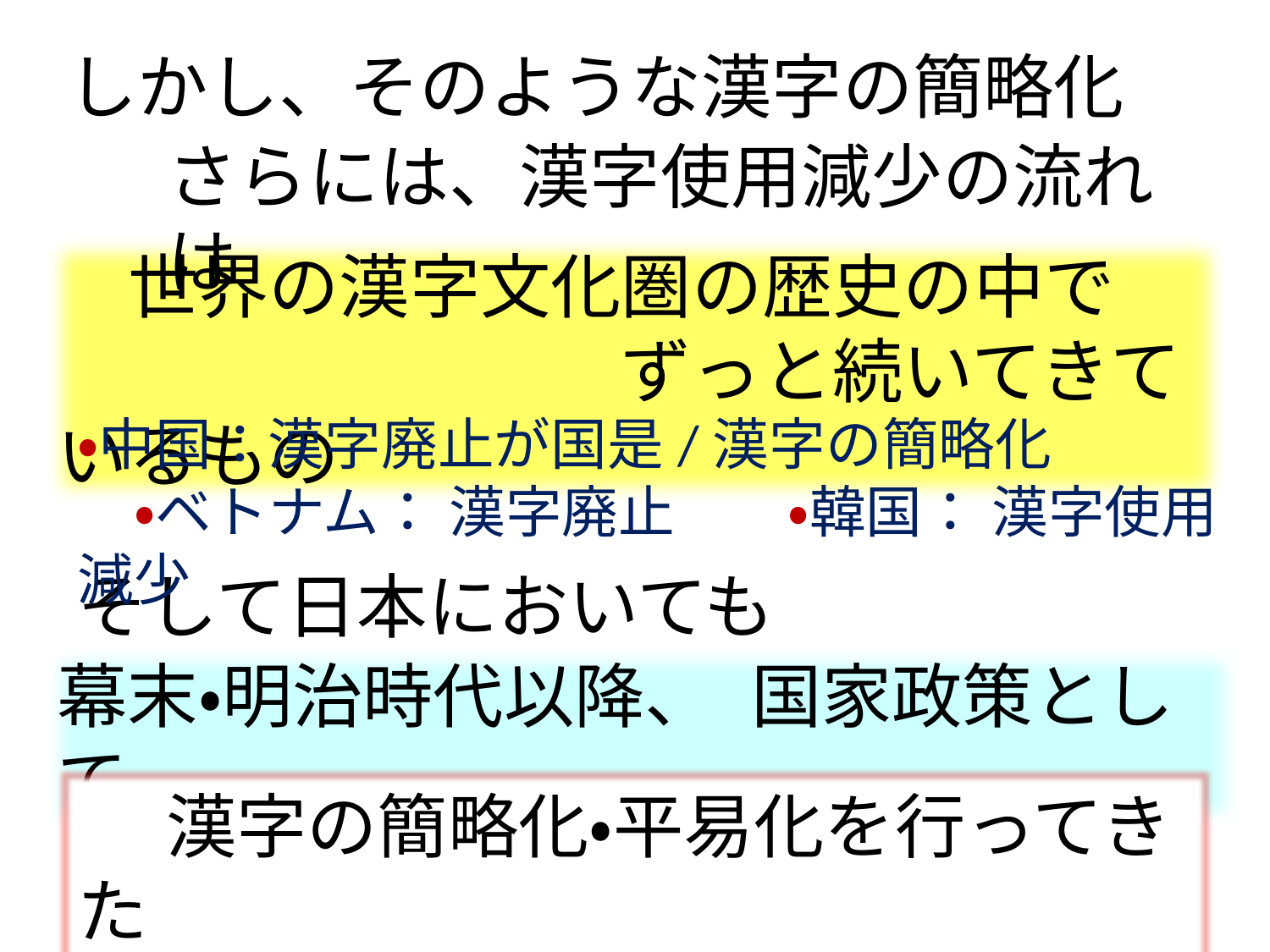

しかし、そのような漢字の簡略化
さらには、漢字使用減少の流れは
　世界の漢字文化圏の歴史の中で
　　　　　　　　ずっと続いてきているもの
・中国：漢字廃止が国是/漢字の簡略化
　・ベトナム： 漢字廃止　　・韓国： 漢字使用減少
そして日本においても
幕末・明治時代以降、　国家政策として
　　漢字の簡略化・平易化を行ってきた